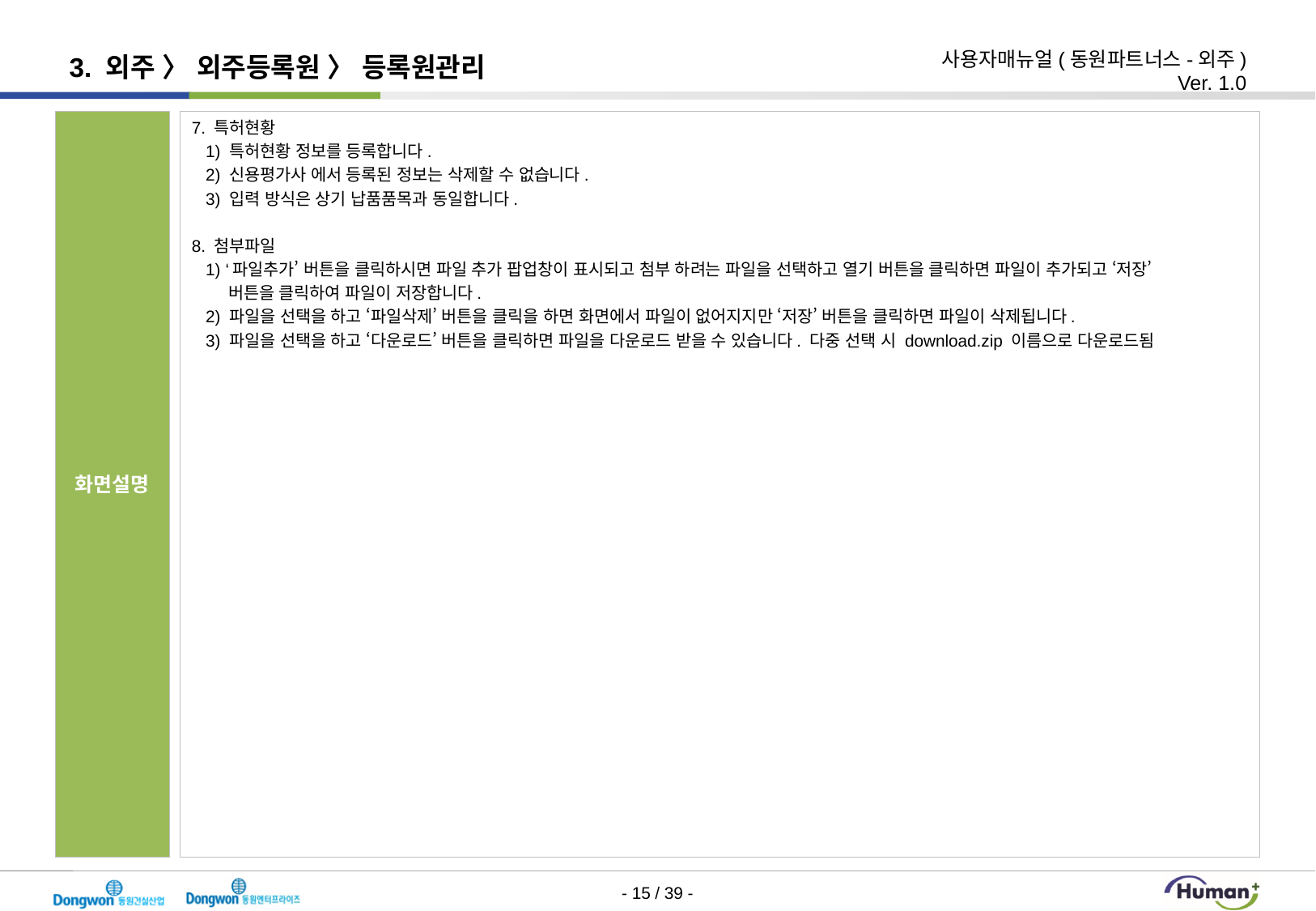

# 3. 외주 〉 외주등록원 〉 등록원관리
7. 특허현황
   1) 특허현황 정보를 등록합니다.
   2) 신용평가사 에서 등록된 정보는 삭제할 수 없습니다.
   3) 입력 방식은 상기 납품품목과 동일합니다.

8. 첨부파일
   1) ‘파일추가’ 버튼을 클릭하시면 파일 추가 팝업창이 표시되고 첨부 하려는 파일을 선택하고 열기 버튼을 클릭하면 파일이 추가되고 ‘저장’
       버튼을 클릭하여 파일이 저장합니다.
   2) 파일을 선택을 하고 ‘파일삭제’ 버튼을 클릭을 하면 화면에서 파일이 없어지지만 ‘저장’ 버튼을 클릭하면 파일이 삭제됩니다.
   3) 파일을 선택을 하고 ‘다운로드’ 버튼을 클릭하면 파일을 다운로드 받을 수 있습니다. 다중 선택 시 download.zip 이름으로 다운로드됨